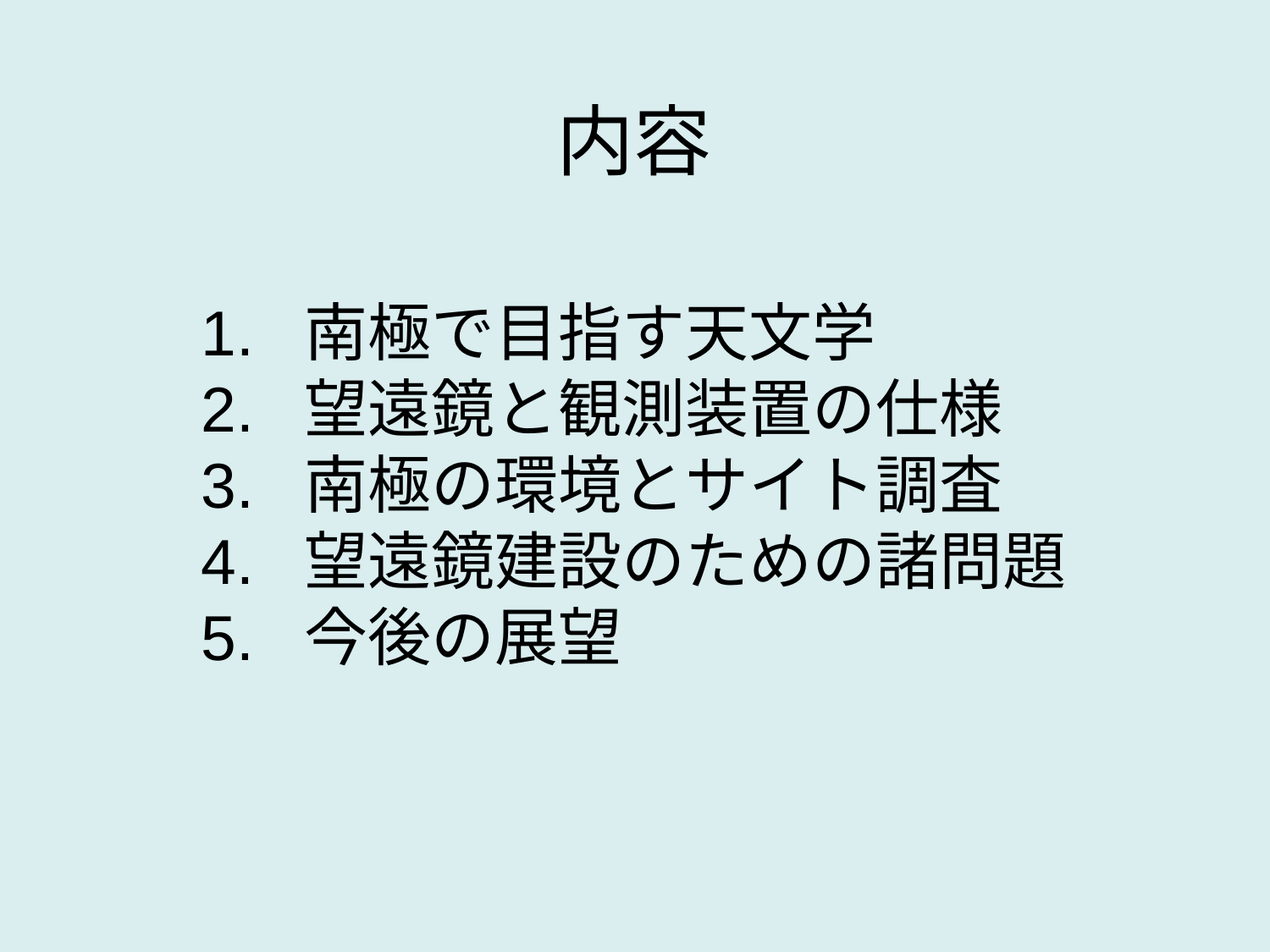

内容
南極で目指す天文学
望遠鏡と観測装置の仕様
南極の環境とサイト調査
望遠鏡建設のための諸問題
今後の展望